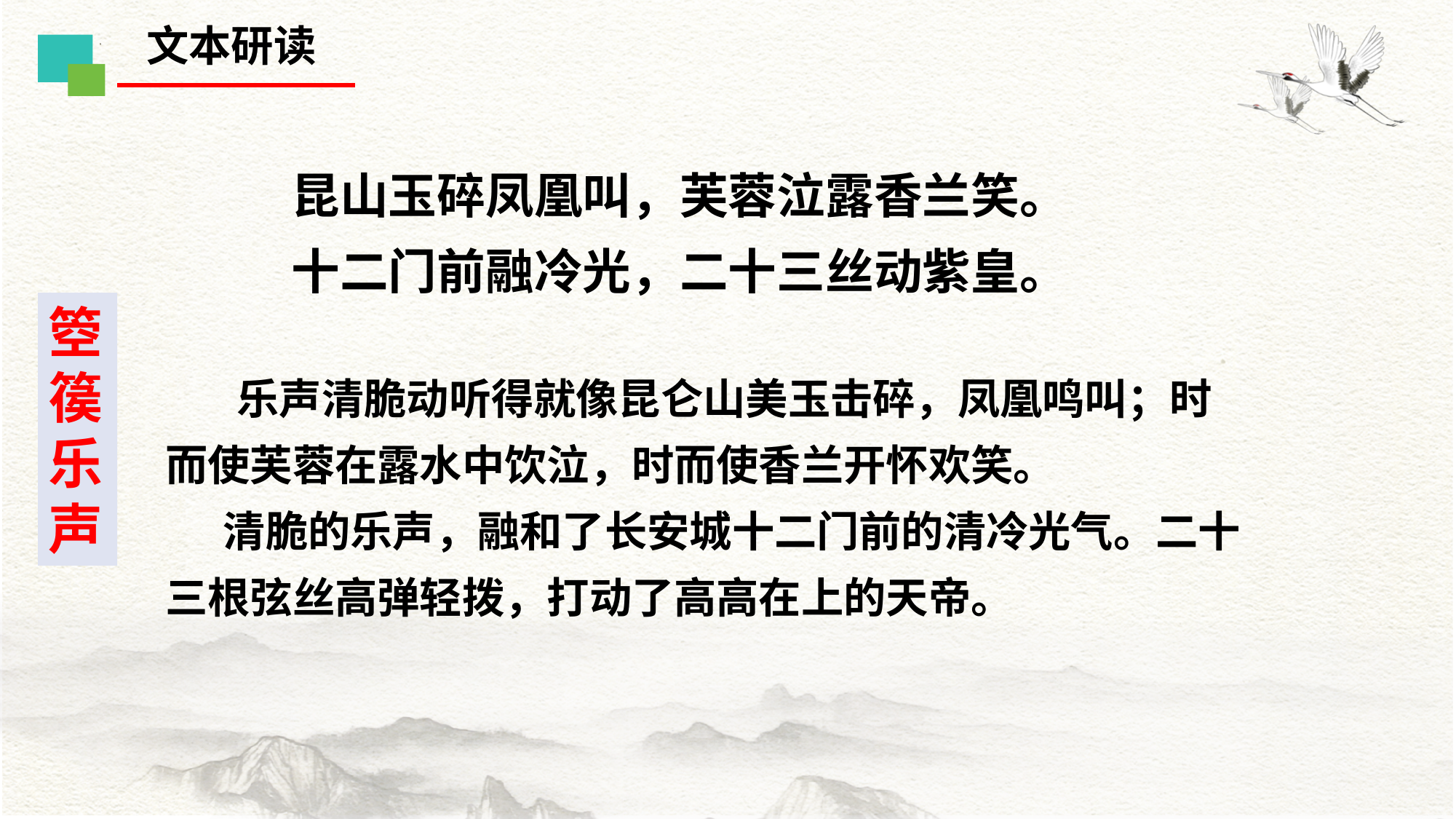

文本研读

昆山玉碎凤凰叫，芙蓉泣露香兰笑。
十二门前融冷光，二十三丝动紫皇。
箜篌乐声
 乐声清脆动听得就像昆仑山美玉击碎，凤凰鸣叫；时而使芙蓉在露水中饮泣，时而使香兰开怀欢笑。
      清脆的乐声，融和了长安城十二门前的清冷光气。二十三根弦丝高弹轻拨，打动了高高在上的天帝。